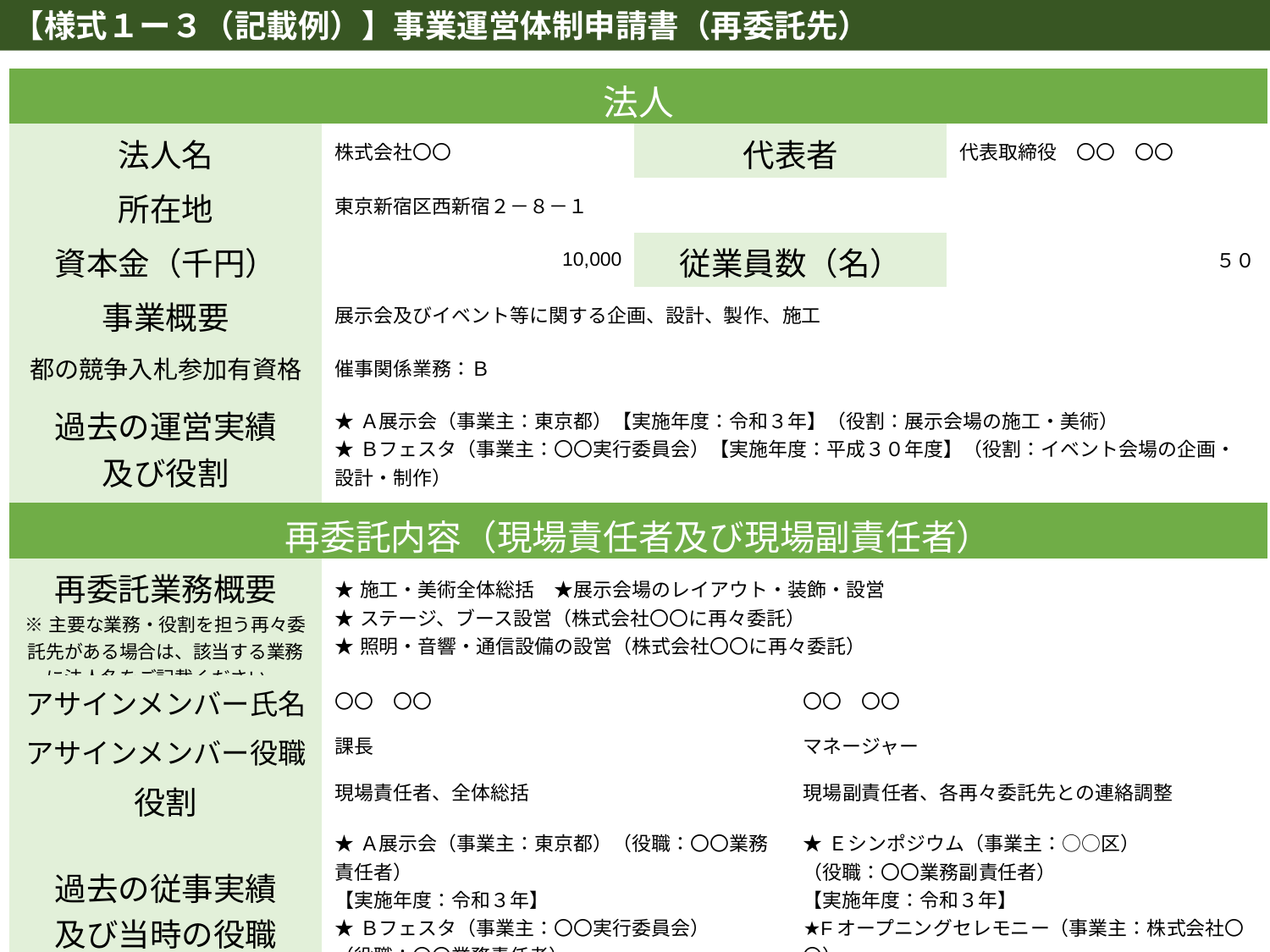

【様式１ー３（記載例）】事業運営体制申請書（再委託先）
| 法人 |  |  |  |  |
| --- | --- | --- | --- | --- |
| 法人名 | 株式会社〇〇 | 代表者 |  | 代表取締役　〇〇　〇〇 |
| 所在地 | 東京新宿区西新宿２－８－１ |  |  |  |
| 資本金（千円） | 10,000 | 従業員数（名） |  | ５０ |
| 事業概要 | 展示会及びイベント等に関する企画、設計、製作、施工 |  |  |  |
| 都の競争入札参加有資格 | 催事関係業務：Ｂ |  |  |  |
| 過去の運営実績 及び役割 | ★Ａ展示会（事業主：東京都）【実施年度：令和３年】（役割：展示会場の施工・美術） ★Ｂフェスタ（事業主：〇〇実行委員会）【実施年度：平成３０年度】（役割：イベント会場の企画・設計・制作） |  |  |  |
| 再委託内容（現場責任者及び現場副責任者） |  |  |  |  |
| 再委託業務概要 ※主要な業務・役割を担う再々委託先がある場合は、該当する業務に法人名をご記載ください。 | ★施工・美術全体総括　★展示会場のレイアウト・装飾・設営 ★ステージ、ブース設営（株式会社〇〇に再々委託）　　　　　　　　　 ★照明・音響・通信設備の設営（株式会社〇〇に再々委託） |  |  |  |
| アサインメンバー氏名 | 〇〇　〇〇 |  | 〇〇　〇〇 |  |
| アサインメンバー役職 | 課長 |  | マネージャー |  |
| 役割 | 現場責任者、全体総括 |  | 現場副責任者、各再々委託先との連絡調整 |  |
| 過去の従事実績 及び当時の役職 | ★Ａ展示会（事業主：東京都）（役職：〇〇業務責任者） 【実施年度：令和３年】 ★Ｂフェスタ（事業主：〇〇実行委員会） （役職：〇〇業務責任者） 【実施年度：平成３０年度】 |  | ★Ｅシンポジウム（事業主：○○区） （役職：〇〇業務副責任者） 【実施年度：令和３年】 ★Fオープニングセレモニー（事業主：株式会社〇〇） （役職：マネージャー）【実施年度：平成３０年度】 |  |